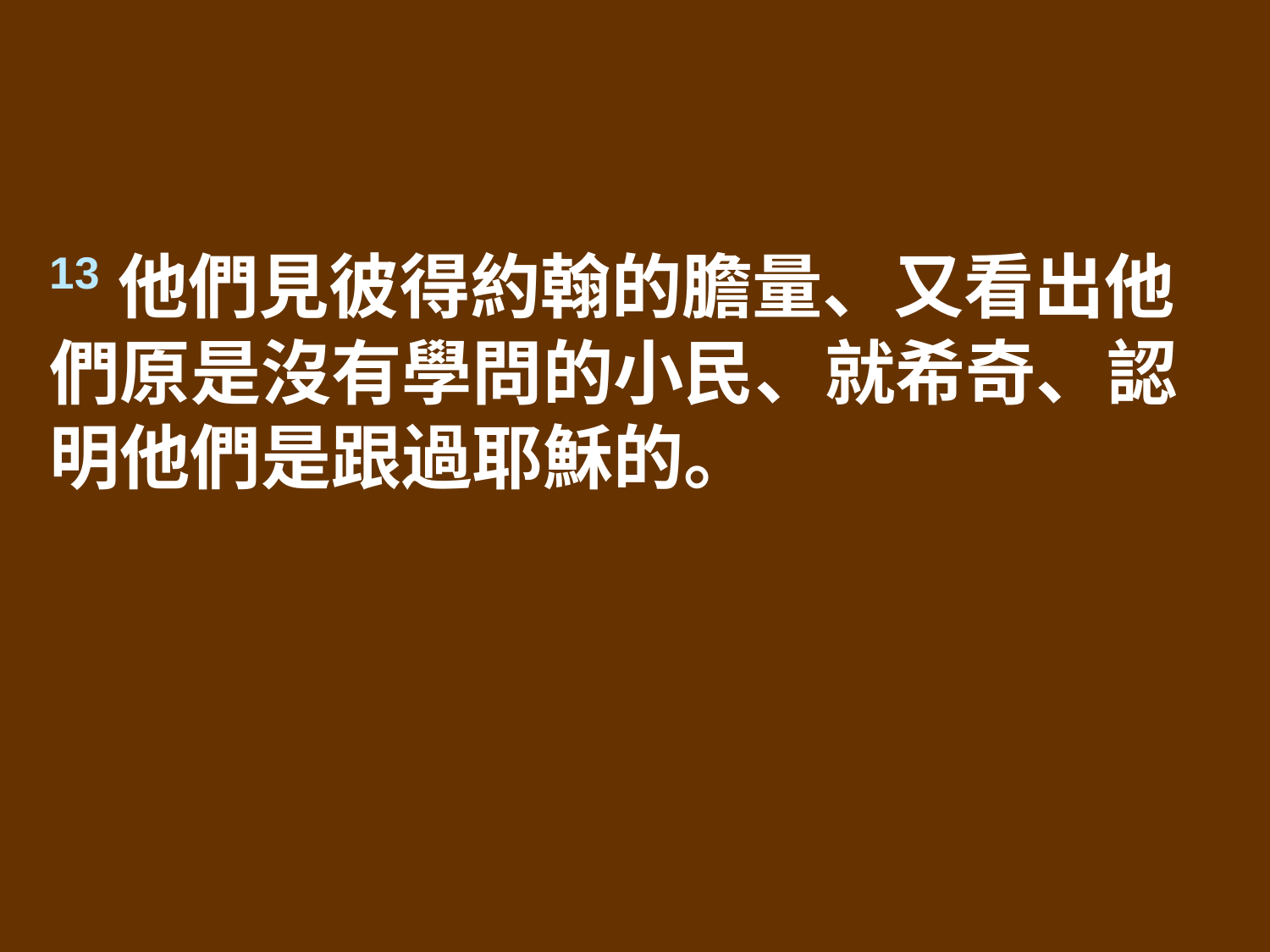

13他們見彼得約翰的膽量、又看出他們原是沒有學問的小民、就希奇、認明他們是跟過耶穌的。